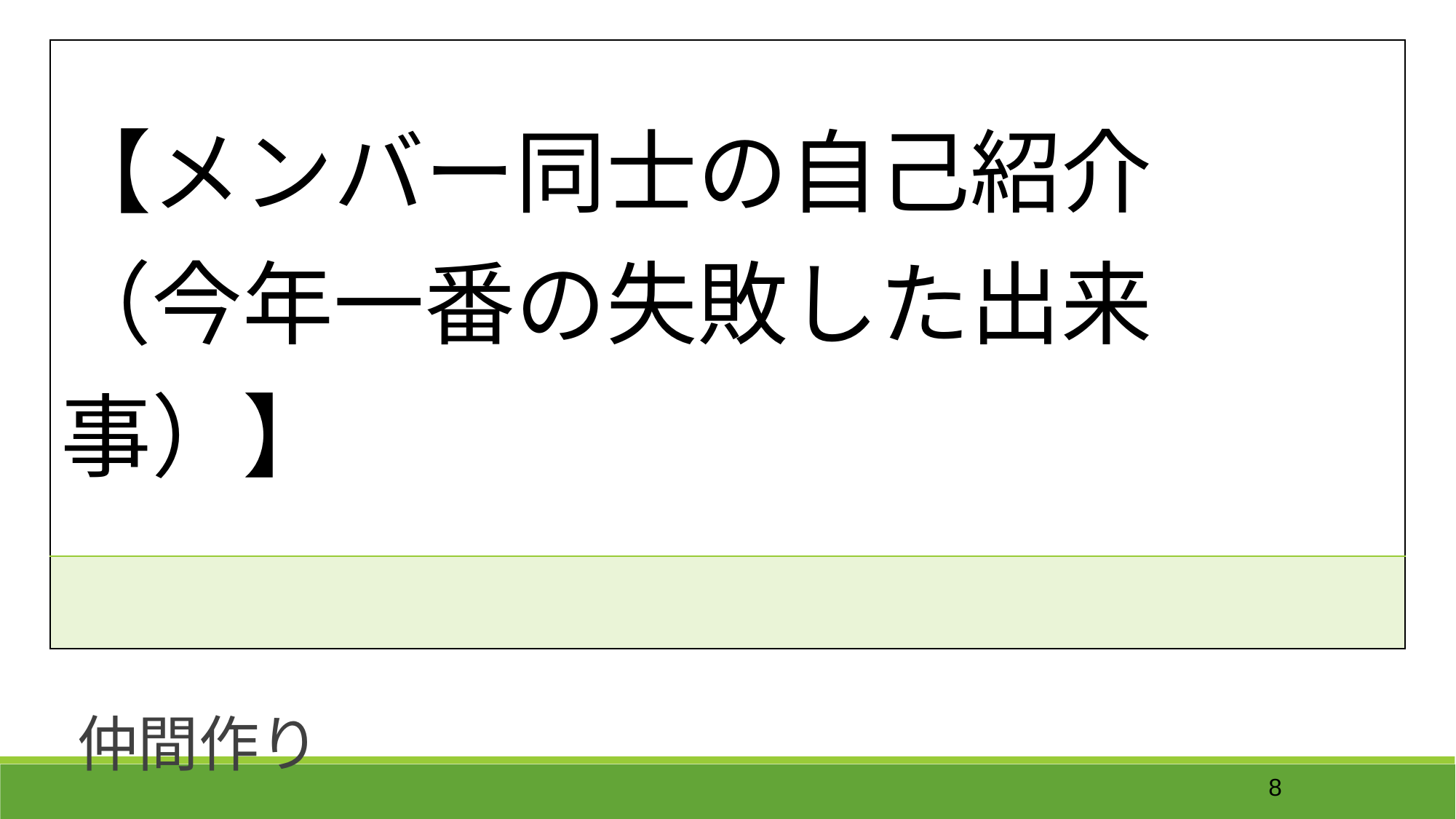

| 【メンバー同士の自己紹介 （今年一番の失敗した出来事）】 |
| --- |
|  |
　仲間作り

8